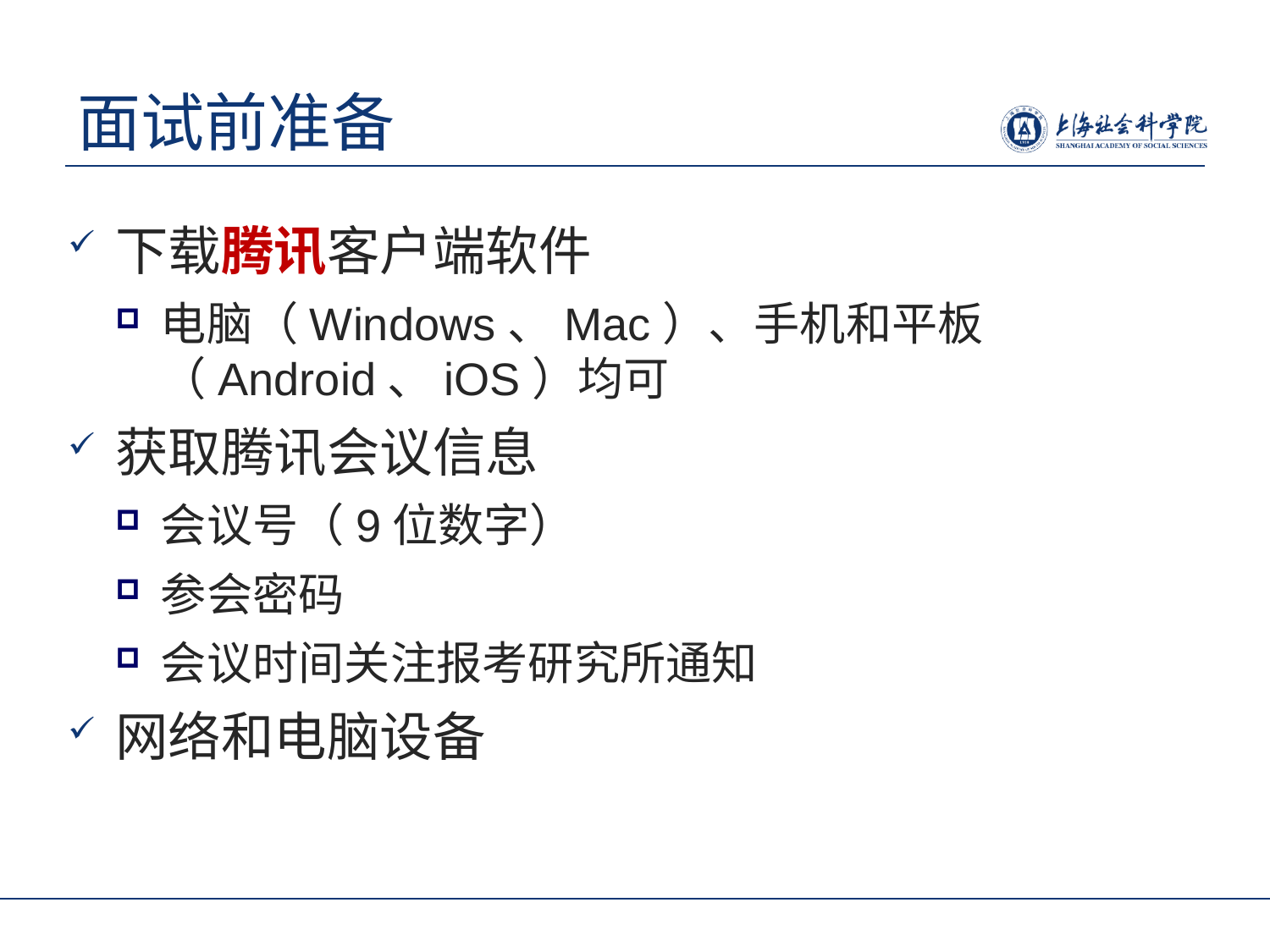

# 面试前准备
下载腾讯客户端软件
电脑（Windows、Mac）、手机和平板（Android、iOS）均可
获取腾讯会议信息
会议号（9位数字）
参会密码
会议时间关注报考研究所通知
网络和电脑设备